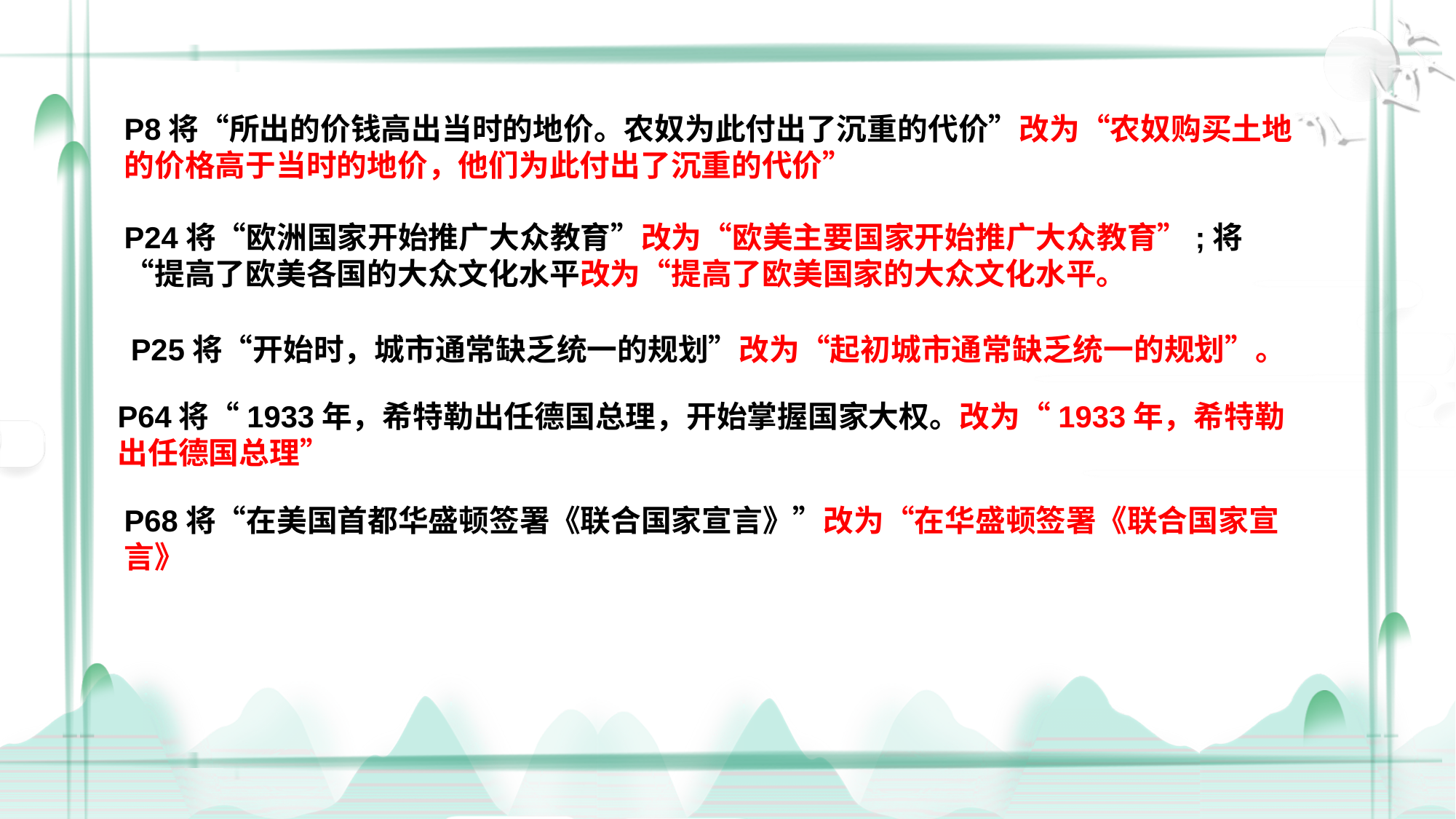

P8将“所出的价钱高出当时的地价。农奴为此付出了沉重的代价”改为“农奴购买土地的价格高于当时的地价，他们为此付出了沉重的代价”
P24将“欧洲国家开始推广大众教育”改为“欧美主要国家开始推广大众教育”;将“提高了欧美各国的大众文化水平改为“提高了欧美国家的大众文化水平。
P25将“开始时，城市通常缺乏统一的规划”改为“起初城市通常缺乏统一的规划”。
P64将“1933年，希特勒出任德国总理，开始掌握国家大权。改为“1933年，希特勒出任德国总理”
P68将“在美国首都华盛顿签署《联合国家宣言》”改为“在华盛顿签署《联合国家宣言》